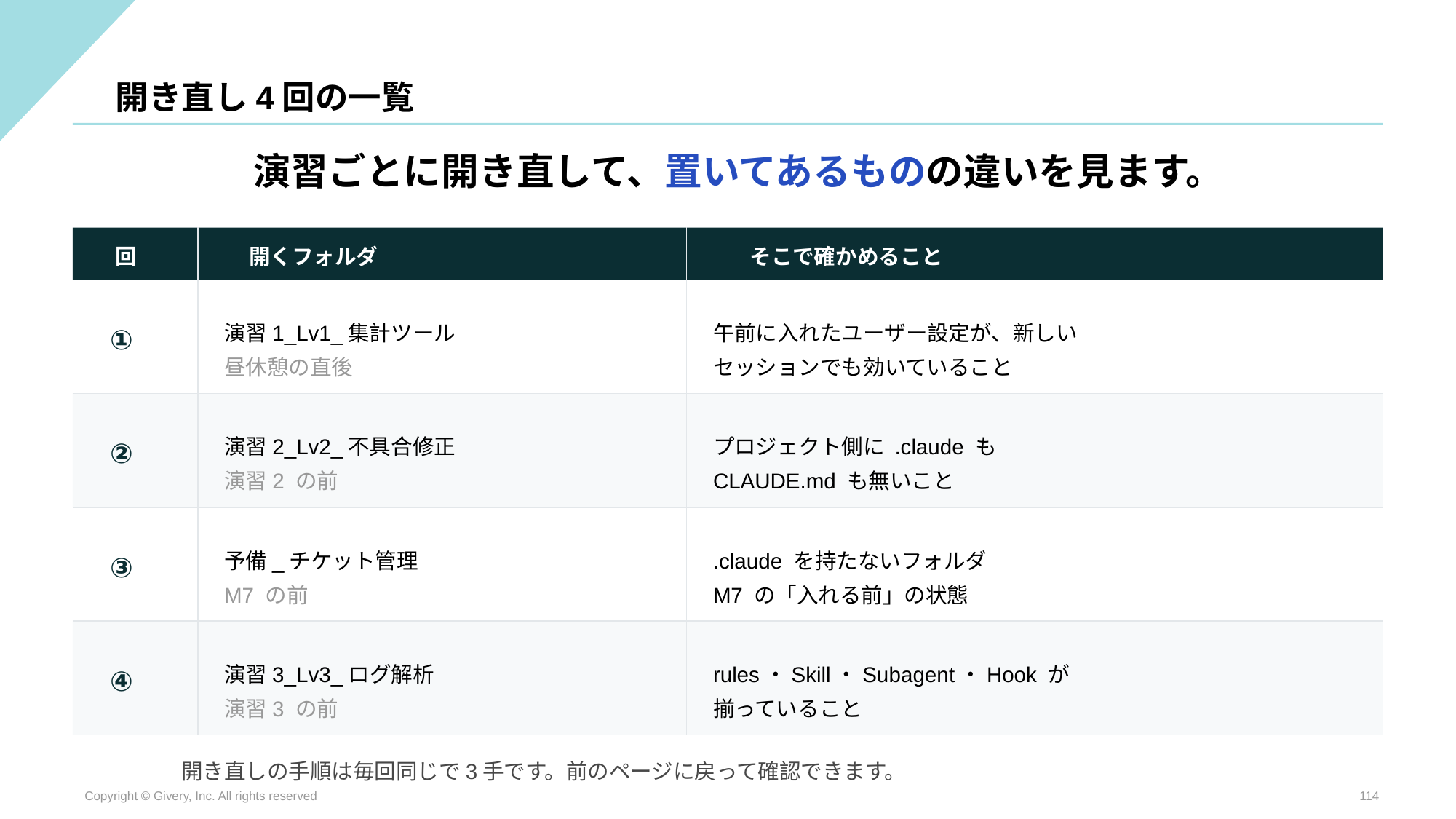

開き直し4回の一覧

演習ごとに開き直して、置いてあるものの違いを見ます。

回
開くフォルダ
そこで確かめること

演習1_Lv1_集計ツール
昼休憩の直後
午前に入れたユーザー設定が、新しい
セッションでも効いていること
①

演習2_Lv2_不具合修正
演習2 の前
プロジェクト側に .claude も
CLAUDE.md も無いこと
②

予備_チケット管理
M7 の前
.claude を持たないフォルダ
M7 の「入れる前」の状態
③

演習3_Lv3_ログ解析
演習3 の前
rules・Skill・Subagent・Hook が
揃っていること
④

開き直しの手順は毎回同じで3手です。前のページに戻って確認できます。
Copyright © Givery, Inc. All rights reserved
114